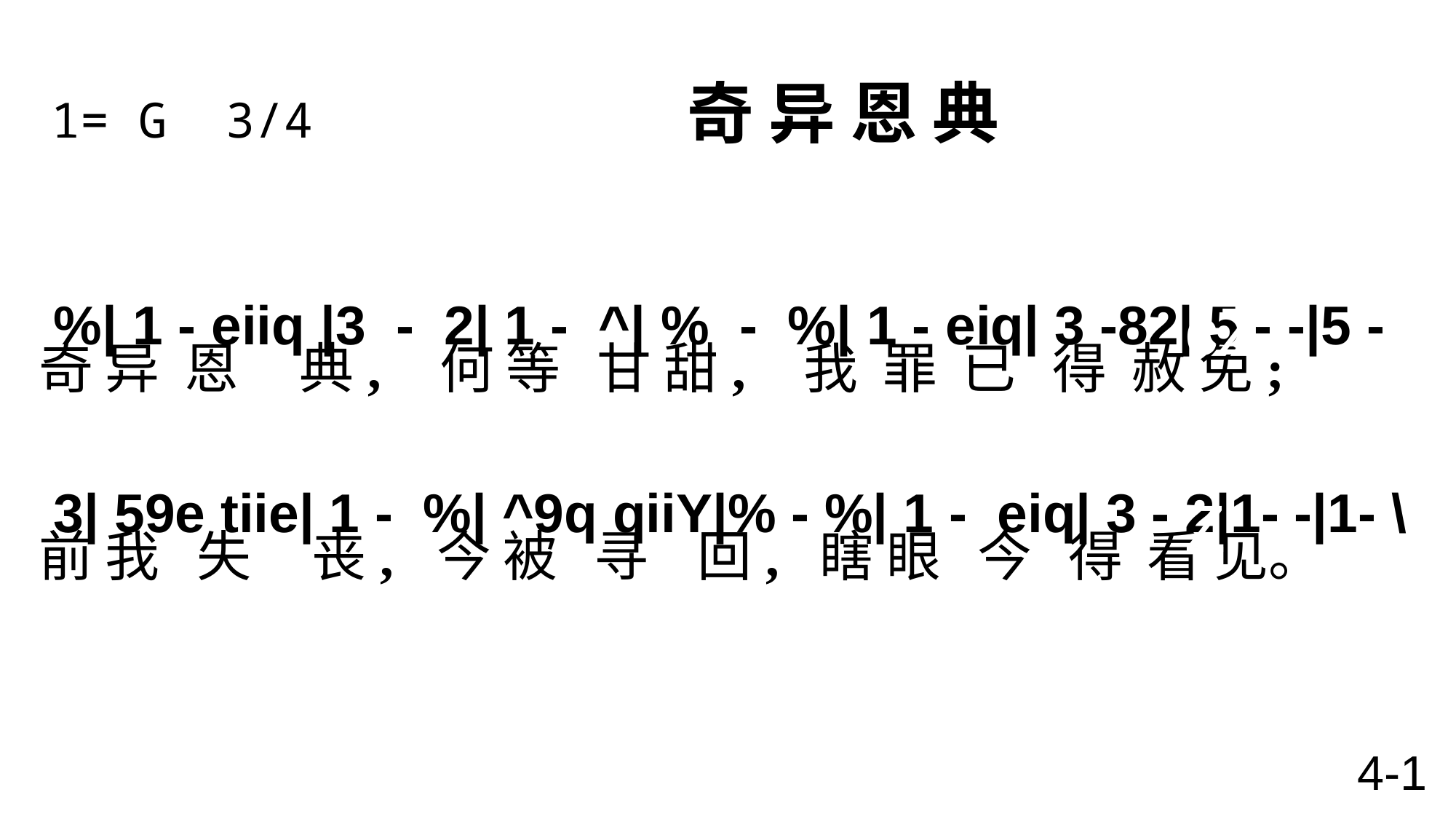

1= G  3/4              奇 异 恩 典
zccccccZ
zccZ
zcZ
 %| 1 - eiiq |3  -  2| 1 -  ^| %  -  %| 1 - eiq| 3 -82| 5 - -|5 -
奇 异  恩     典,   何 等   甘 甜,   我  罪  已   得  赦 免;
 3| 59e tiie| 1 -  %| ^9q qiiY|% - %| 1 -  eiq| 3 - 2|1- -|1- \
前 我   失     丧,  今 被   寻    回,  瞎 眼   今   得  看 见。
zcccccZ
zcZ
zccZ
zccZ
zccZ
zccZ
4-1